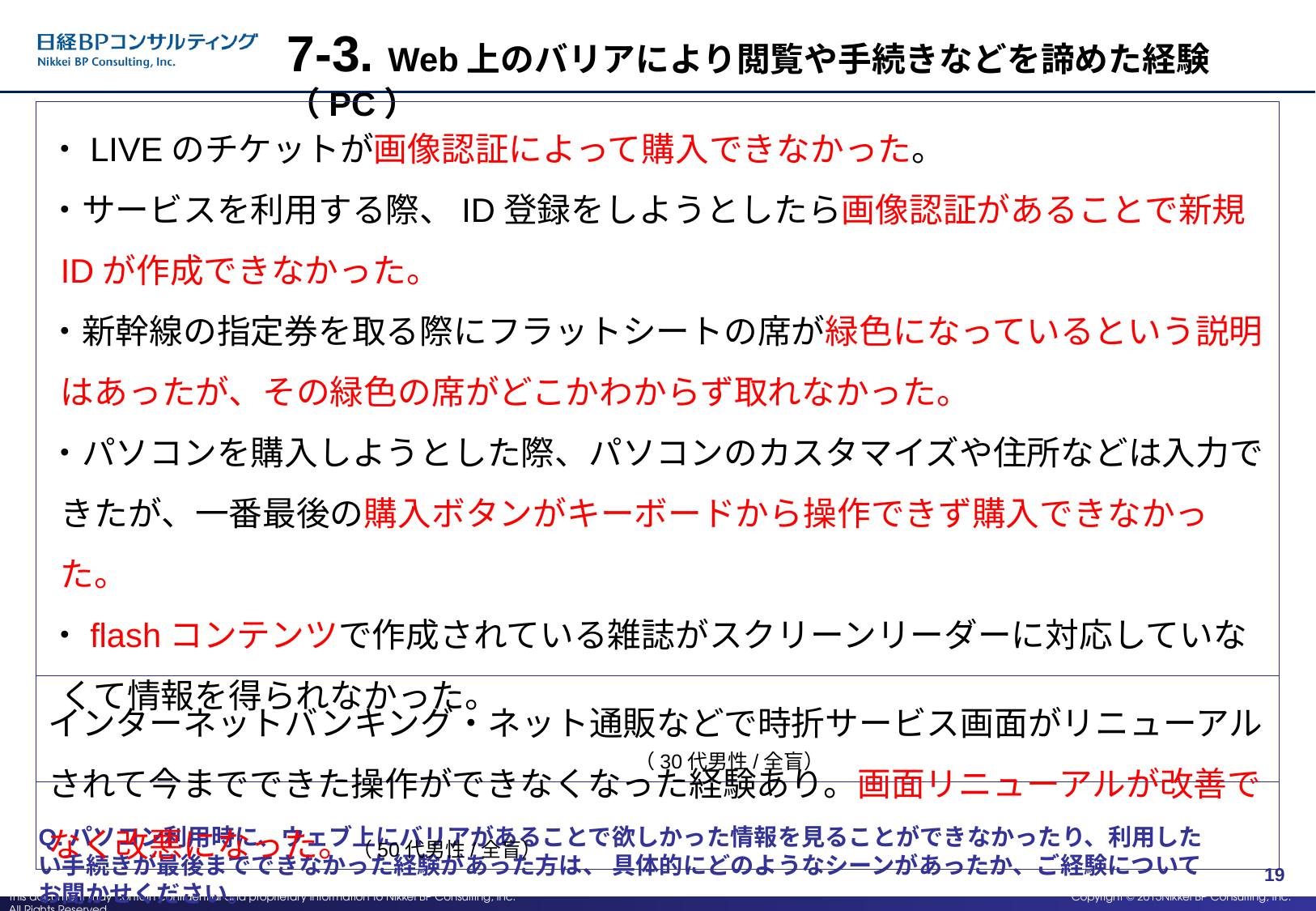

19
# 7-3. Web上のバリアにより閲覧や手続きなどを諦めた経験（PC）
・LIVEのチケットが画像認証によって購入できなかった。
・サービスを利用する際、ID登録をしようとしたら画像認証があることで新規IDが作成できなかった。
・新幹線の指定券を取る際にフラットシートの席が緑色になっているという説明はあったが、その緑色の席がどこかわからず取れなかった。
・パソコンを購入しようとした際、パソコンのカスタマイズや住所などは入力できたが、一番最後の購入ボタンがキーボードから操作できず購入できなかった。
・flashコンテンツで作成されている雑誌がスクリーンリーダーに対応していなくて情報を得られなかった。　　　　　　　　　　　　　　　　　　　　　　　　　　　　　　　　　　　　　　　（30代男性/全盲）
インターネットバンキング・ネット通販などで時折サービス画面がリニューアルされて今までできた操作ができなくなった経験あり。画面リニューアルが改善でなく改悪になった。（50代男性/全盲）
Q.パソコン利用時に、ウェブ上にバリアがあることで欲しかった情報を見ることができなかったり、利用したい手続きが最後までできなかった経験があった方は、 具体的にどのようなシーンがあったか、ご経験についてお聞かせください。